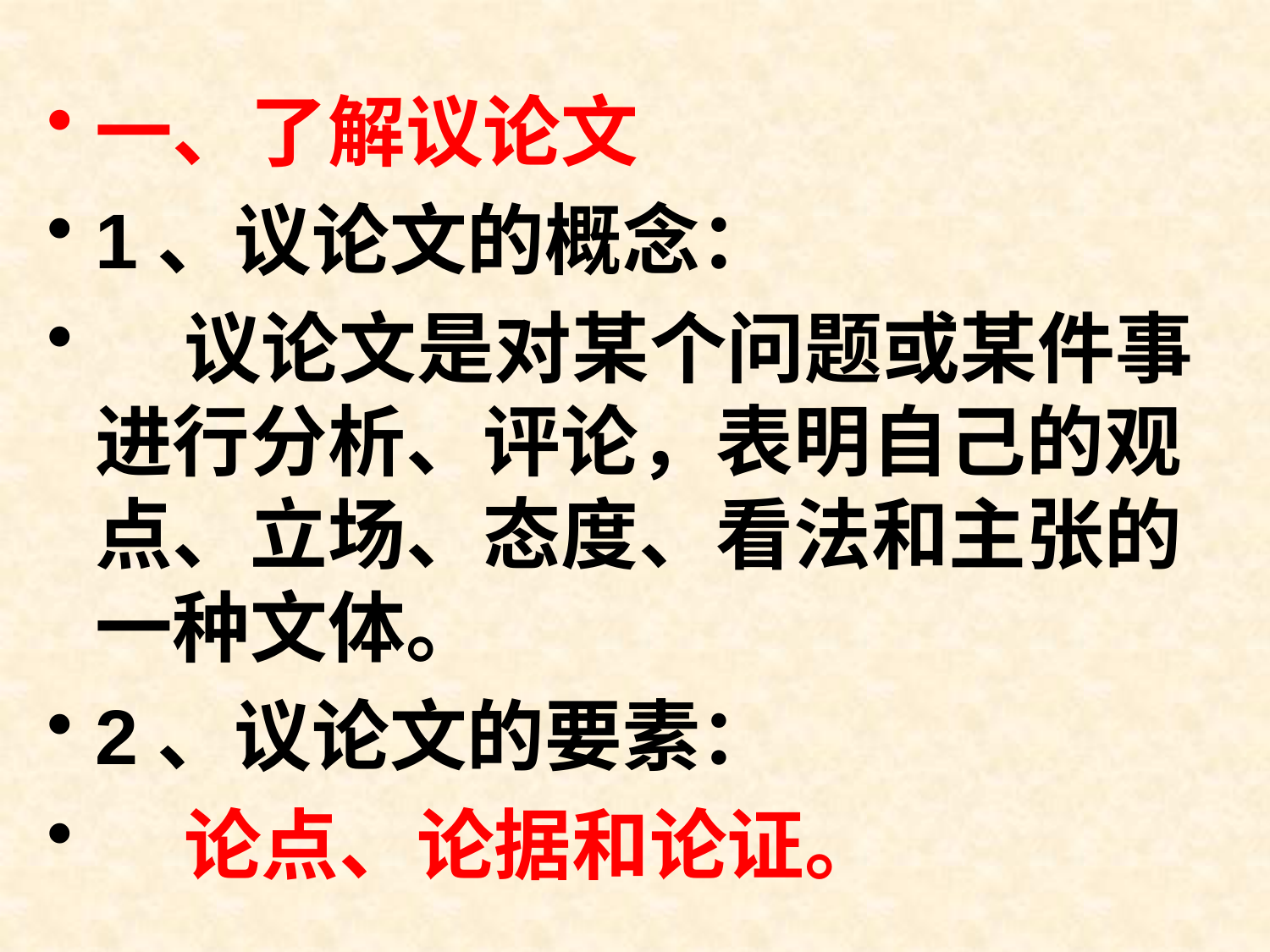

一、了解议论文
1、议论文的概念：
    议论文是对某个问题或某件事进行分析、评论，表明自己的观点、立场、态度、看法和主张的一种文体。
2、议论文的要素：
    论点、论据和论证。